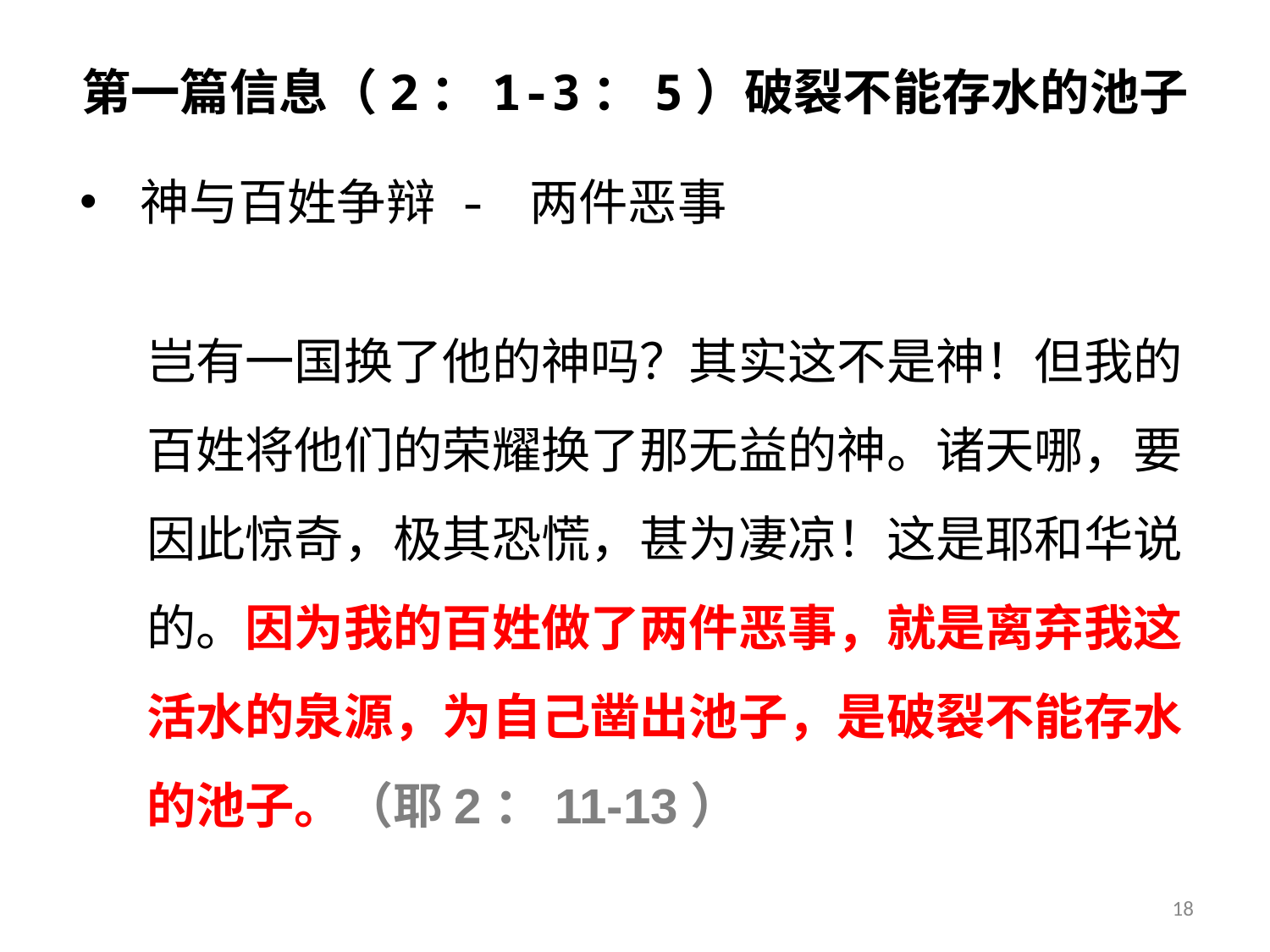

# 第一篇信息（2：1-3：5）破裂不能存水的池子
神与百姓争辩 - 两件恶事

岂有一国换了他的神吗？其实这不是神！但我的百姓将他们的荣耀换了那无益的神。诸天哪，要因此惊奇，极其恐慌，甚为凄凉！这是耶和华说的。因为我的百姓做了两件恶事，就是离弃我这活水的泉源，为自己凿出池子，是破裂不能存水的池子。（耶2：11-13）

18